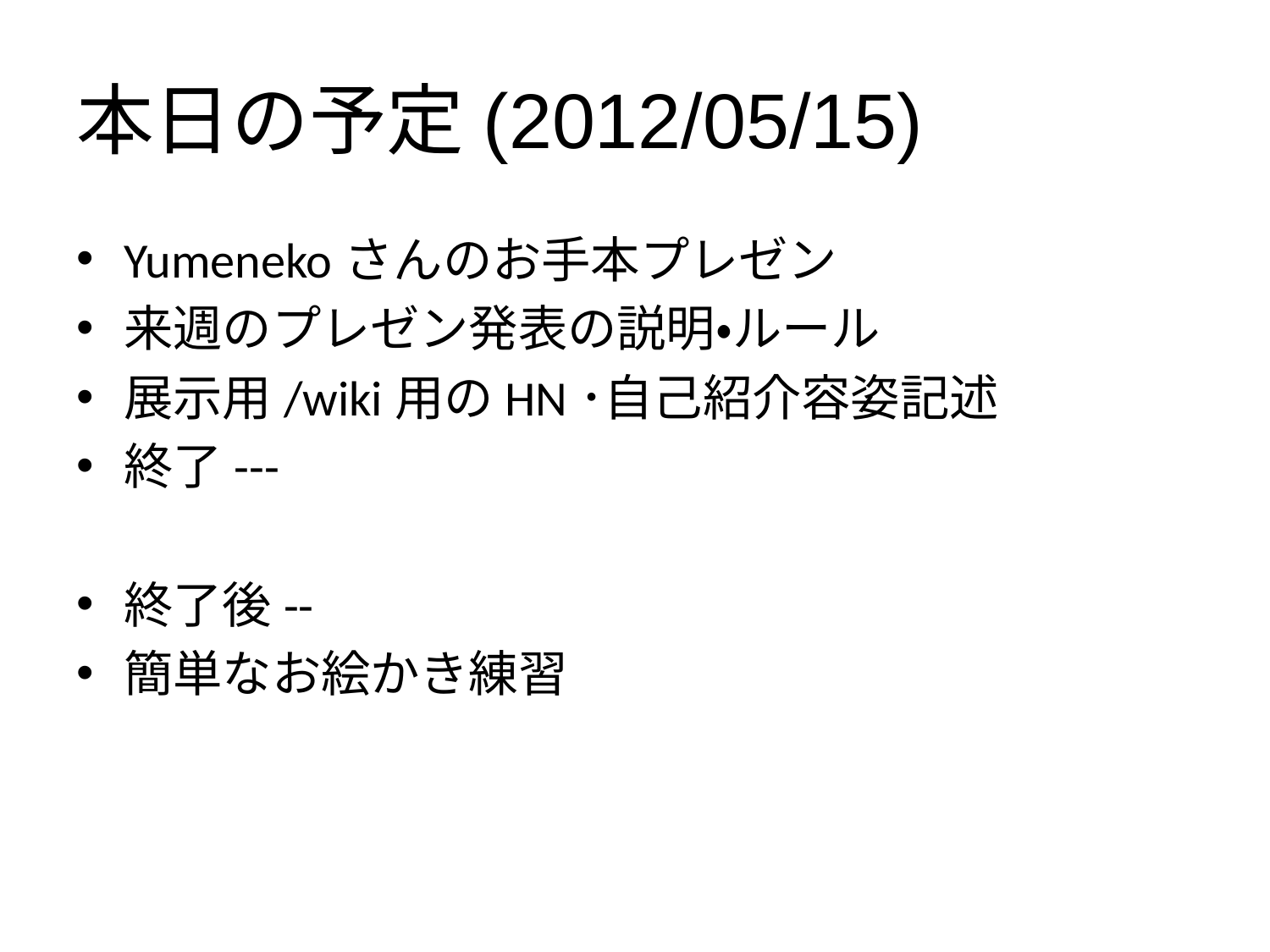

# 本日の予定(2012/05/15)
Yumenekoさんのお手本プレゼン
来週のプレゼン発表の説明・ルール
展示用/wiki用のHN･自己紹介容姿記述
終了---

終了後--
簡単なお絵かき練習